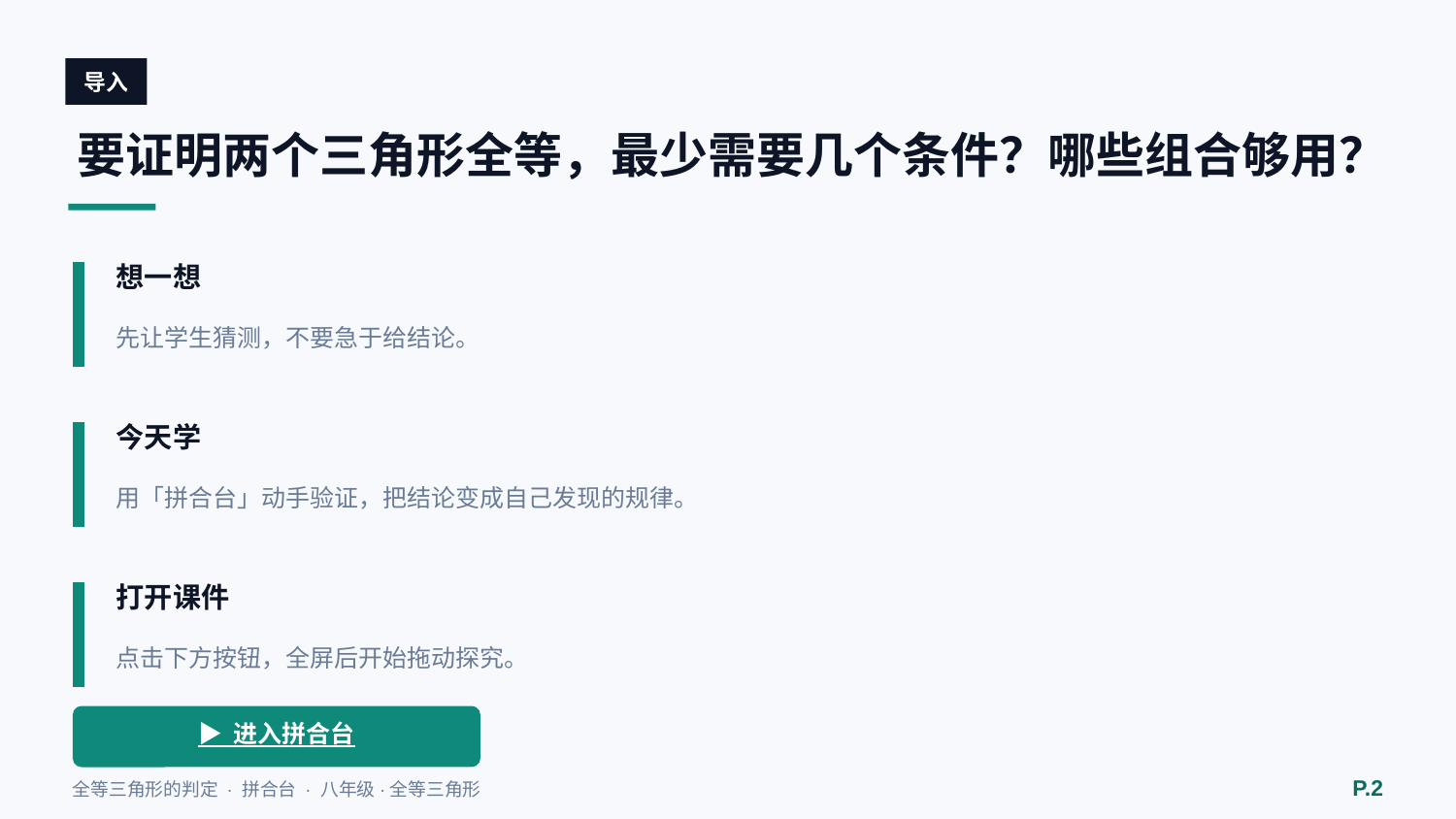

导入

要证明两个三角形全等，最少需要几个条件？哪些组合够用？

想一想

先让学生猜测，不要急于给结论。
今天学

用「拼合台」动手验证，把结论变成自己发现的规律。
打开课件

点击下方按钮，全屏后开始拖动探究。
▶  进入拼合台

P.2
全等三角形的判定 · 拼合台 · 八年级·全等三角形